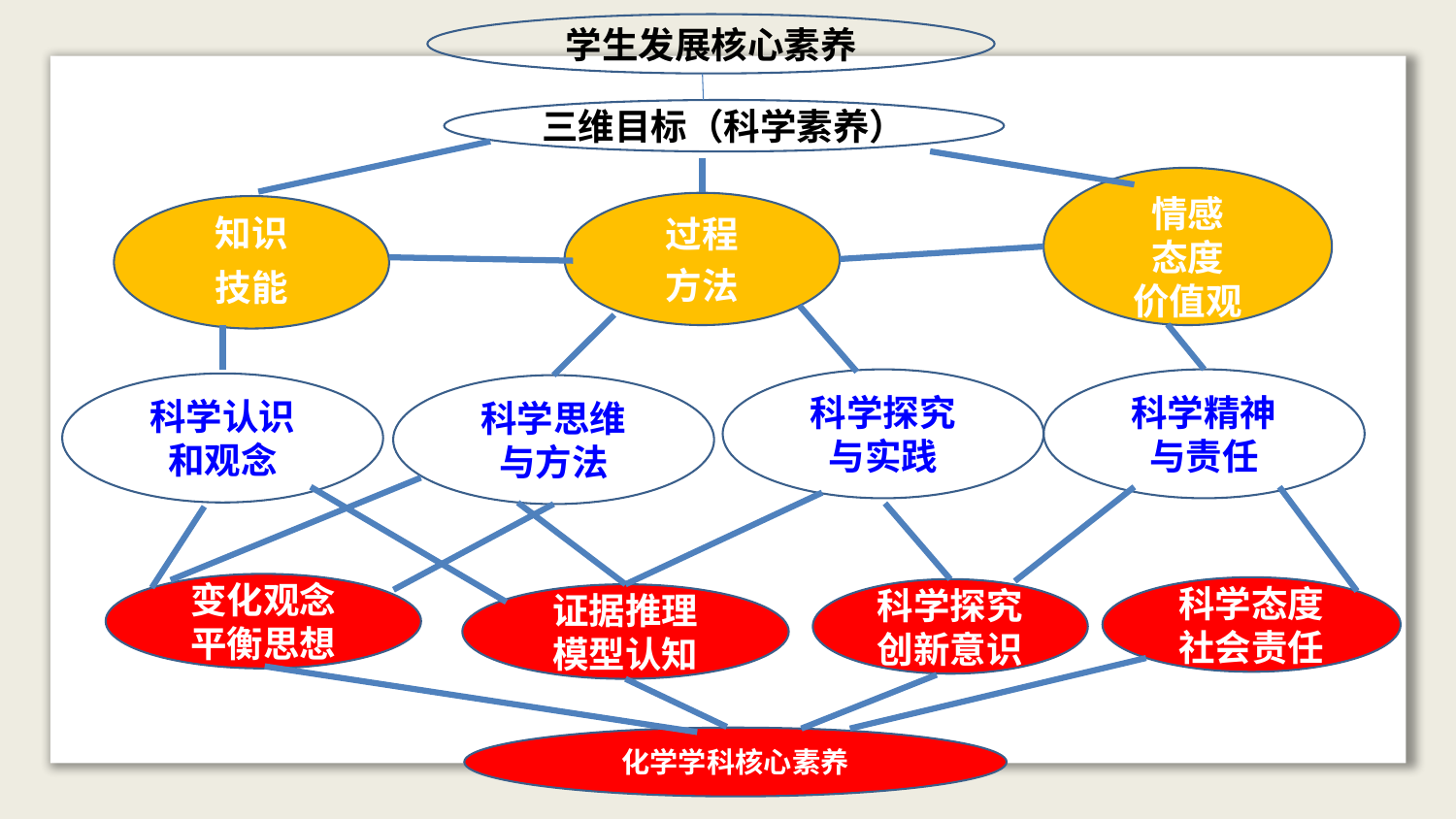

学生发展核心素养

三维目标（科学素养）
情感
态度
价值观
过程
方法
知识
技能
科学探究
与实践
科学精神
与责任
科学认识
和观念
科学思维
与方法
变化观念
平衡思想
科学态度
社会责任
科学探究
创新意识
证据推理
模型认知
化学学科核心素养